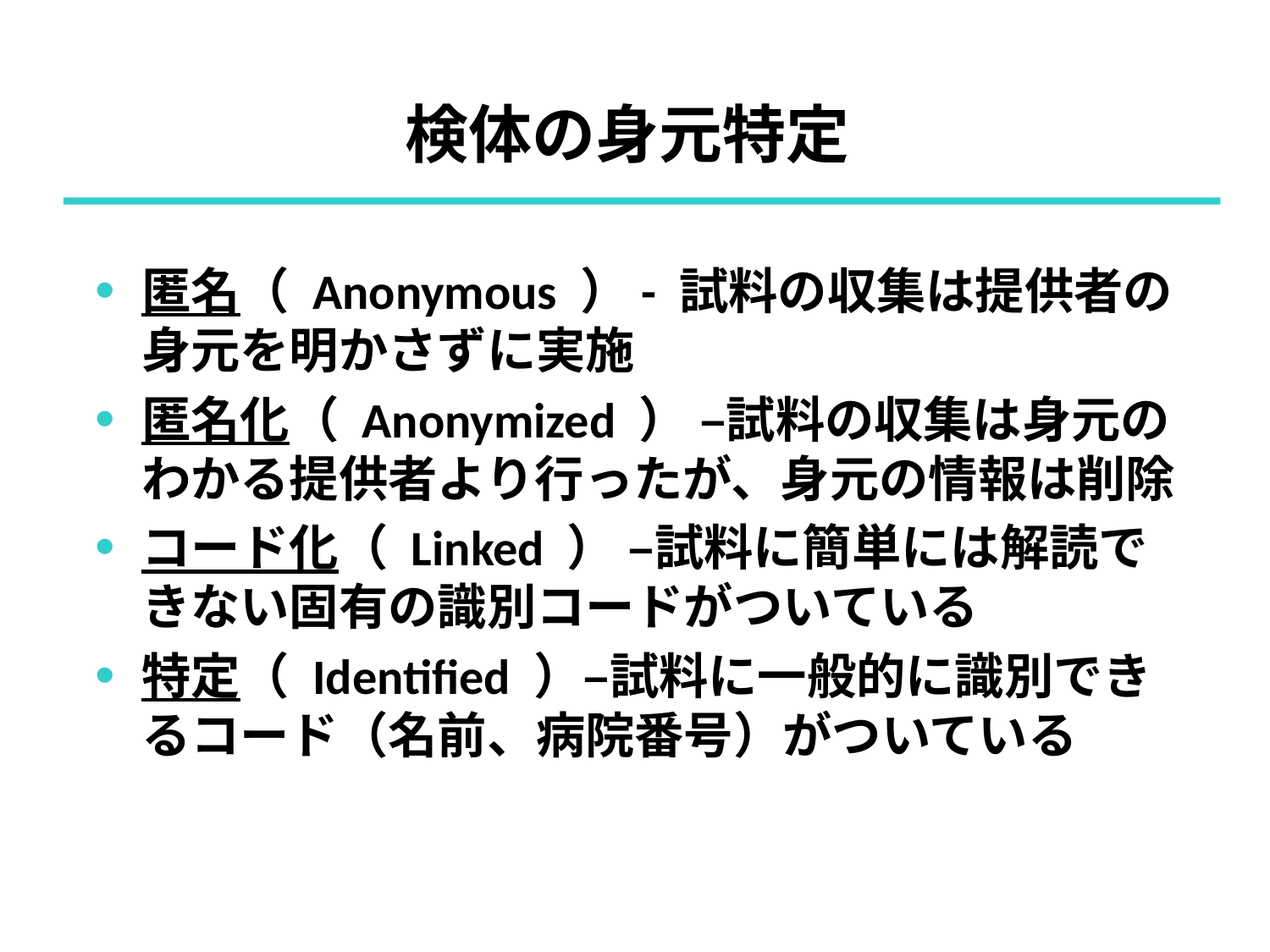

# 検体の身元特定

匿名（ Anonymous ）- 試料の収集は提供者の身元を明かさずに実施
匿名化（ Anonymized ） –試料の収集は身元のわかる提供者より行ったが、身元の情報は削除
コード化（ Linked ） –試料に簡単には解読できない固有の識別コードがついている
特定（ Identified ）–試料に一般的に識別できるコード（名前、病院番号）がついている